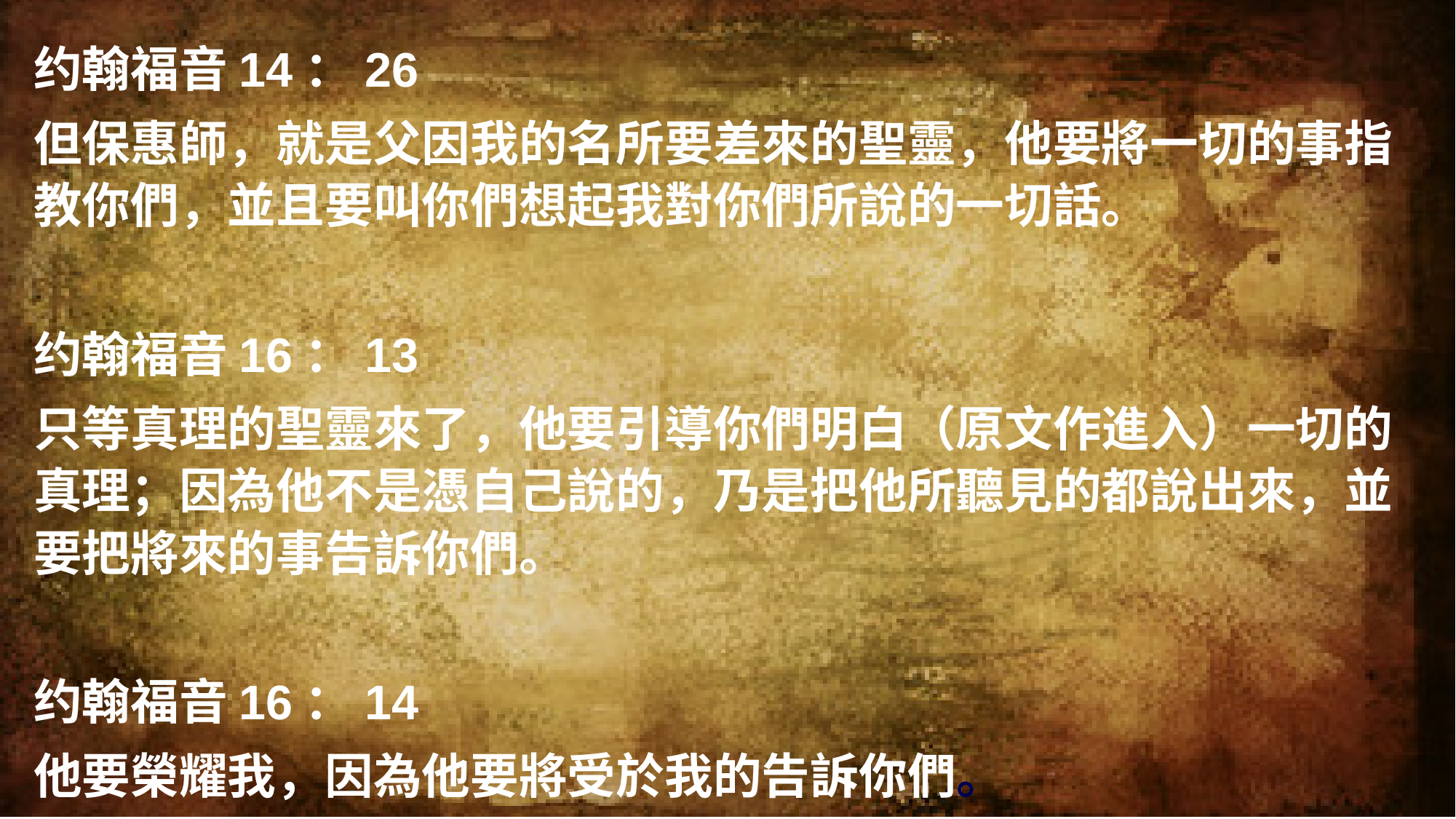

约翰福音14：26
但保惠師，就是父因我的名所要差來的聖靈，他要將一切的事指教你們，並且要叫你們想起我對你們所說的一切話。

约翰福音16：13
只等真理的聖靈來了，他要引導你們明白（原文作進入）一切的真理；因為他不是憑自己說的，乃是把他所聽見的都說出來，並要把將來的事告訴你們。

约翰福音16：14
他要榮耀我，因為他要將受於我的告訴你們。